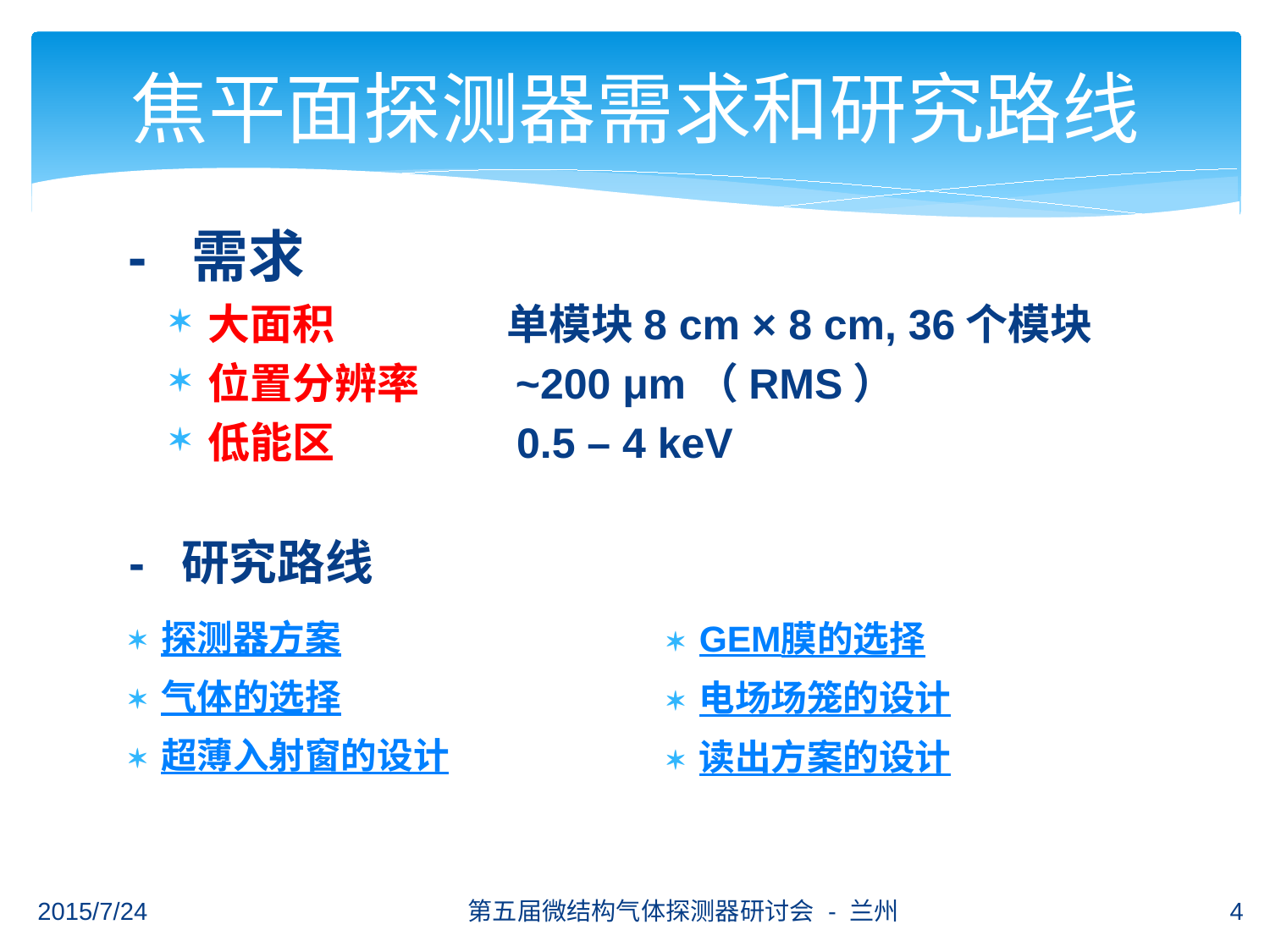

# 焦平面探测器需求和研究路线
-  需求
大面积                  单模块8 cm × 8 cm, 36个模块
位置分辨率         ~200 μm（RMS）
低能区                  0.5 – 4 keV
-  研究路线
探测器方案
气体的选择
超薄入射窗的设计

GEM膜的选择
电场场笼的设计
读出方案的设计

2015/7/24
第五届微结构气体探测器研讨会 - 兰州
4